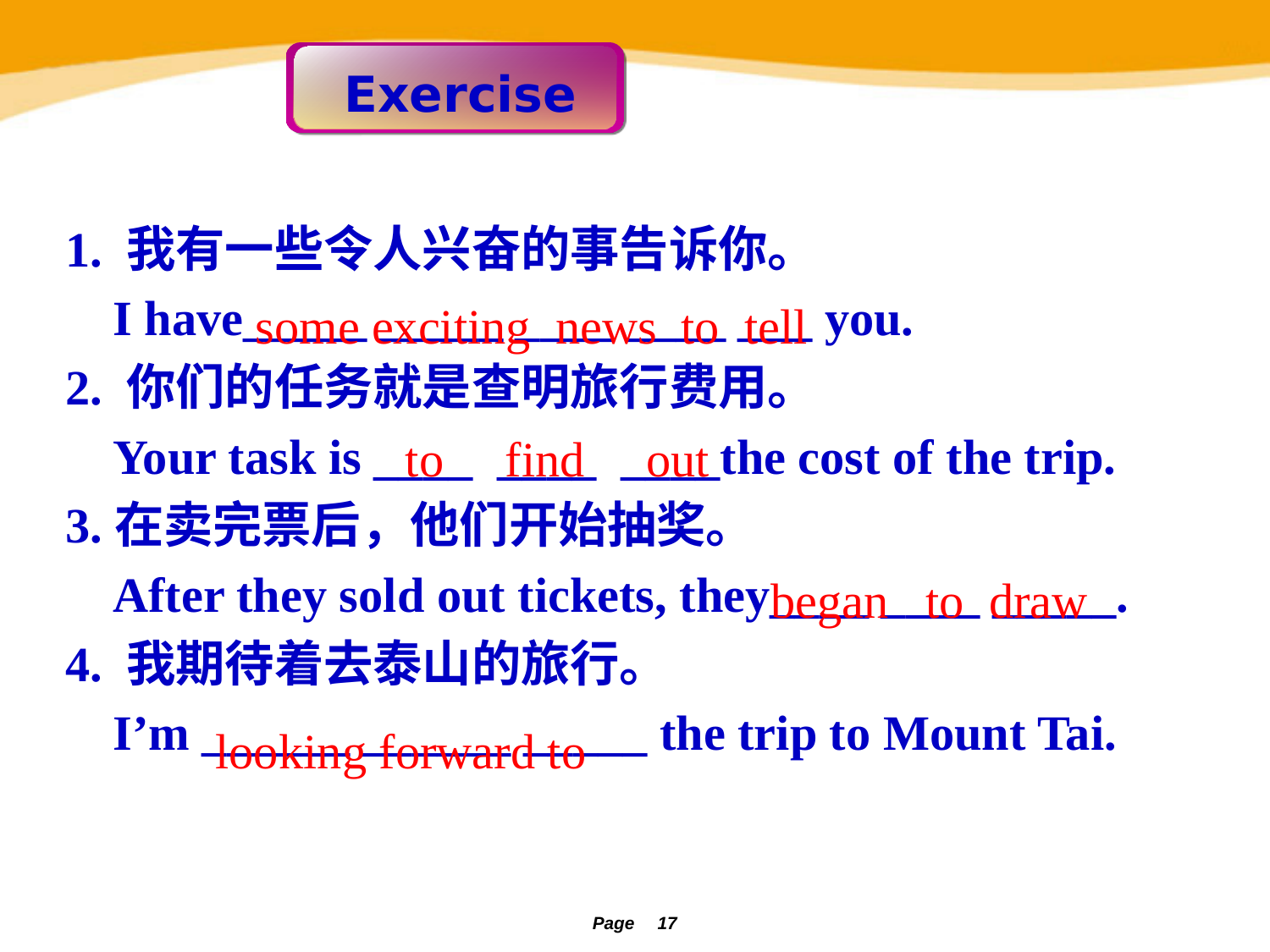

Exercise
1. 我有一些令人兴奋的事告诉你。
	I have_____ _____ ____ ____ ___ you.
2. 你们的任务就是查明旅行费用。
	Your task is ____  ____  ____the cost of the trip.
3.在卖完票后，他们开始抽奖。
	After they sold out tickets, they____ ____ _____.
4. 我期待着去泰山的旅行。
	I’m ______ ______ _____ the trip to Mount Tai.
some exciting  news  to  tell
to     find     out
began   to  draw
looking forward to